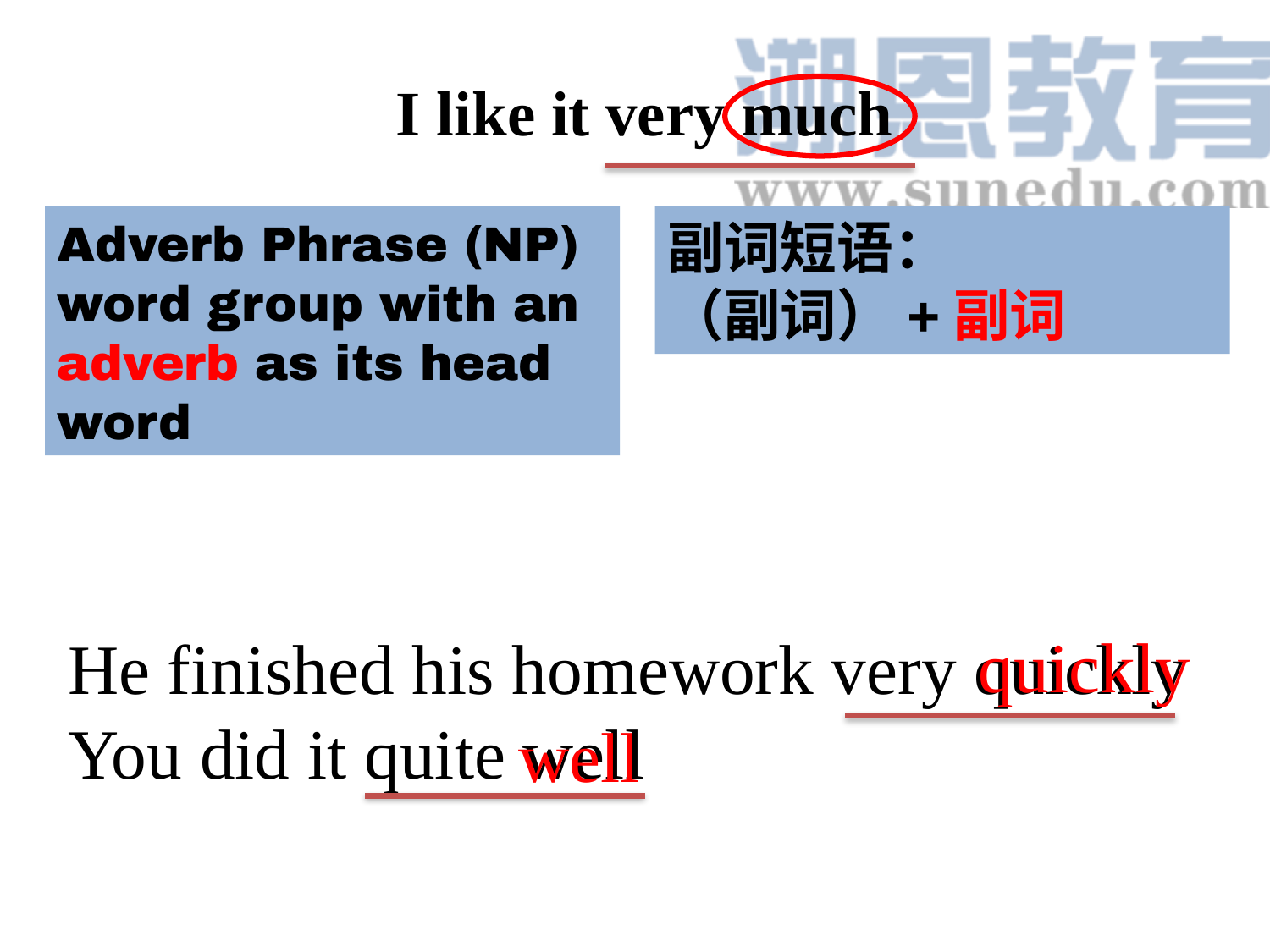

I like it very much

Adverb Phrase (NP)
word group with an adverb as its head word
副词短语：
（副词）+副词
He finished his homework very quickly
You did it quite well

quickly
well